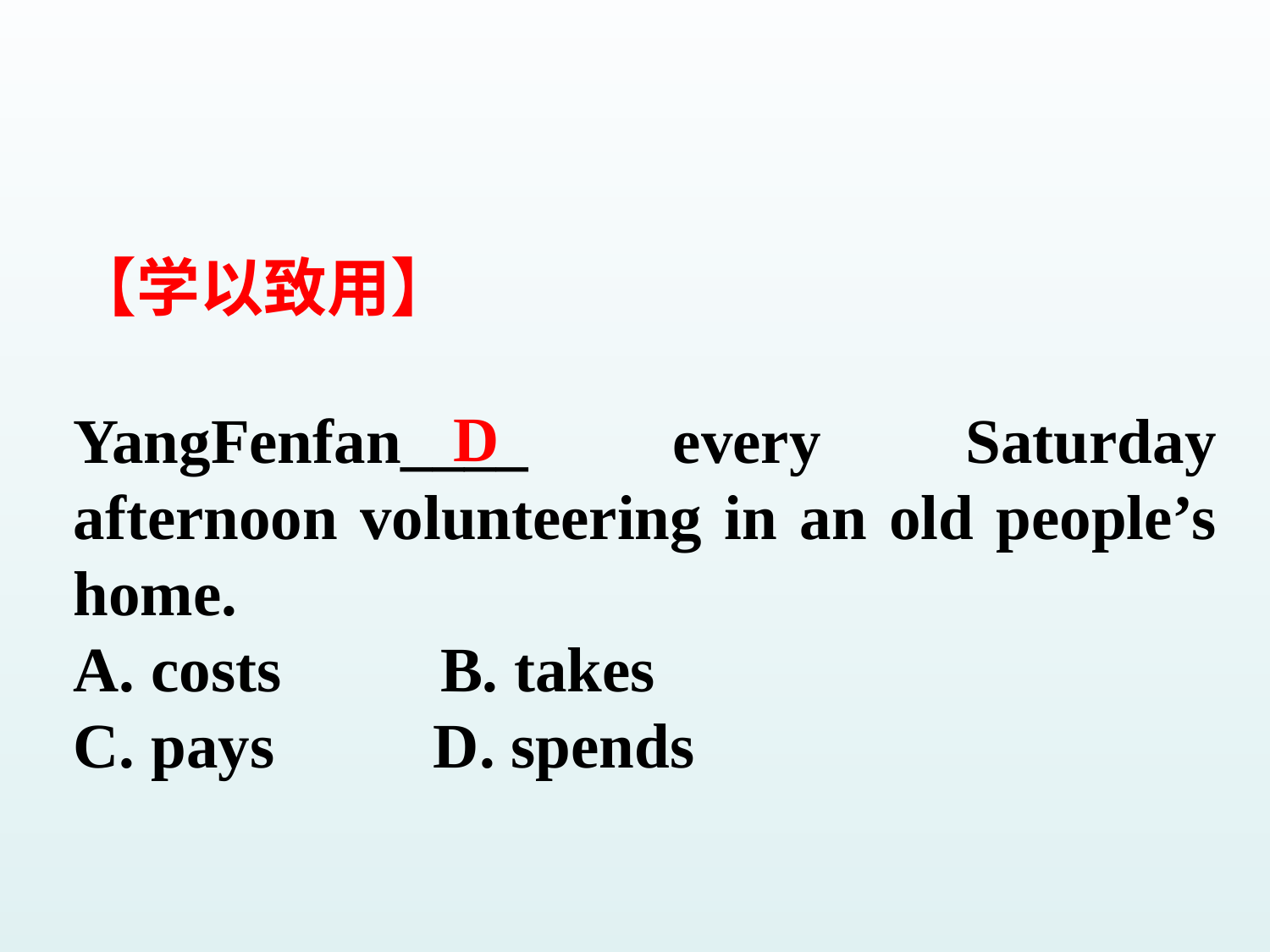

【学以致用】

YangFenfan____ every Saturday afternoon volunteering in an old people’s home.
A. costs          B. takes
C. pays          D. spends
 D